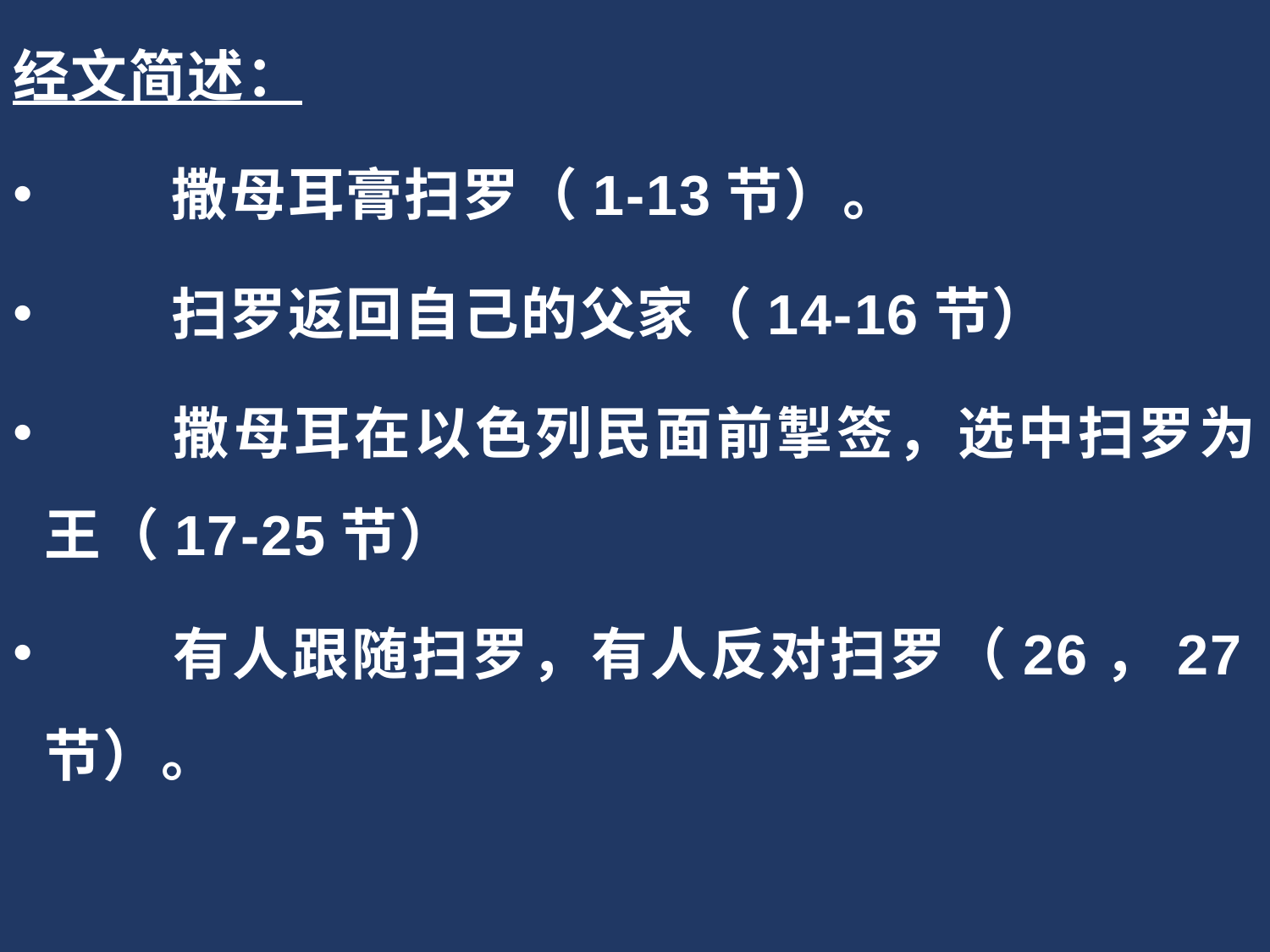

经文简述：
	撒母耳膏扫罗（1-13节）。
	扫罗返回自己的父家（14-16节）
	撒母耳在以色列民面前掣签，选中扫罗为王（17-25节）
	有人跟随扫罗，有人反对扫罗（26，27节）。